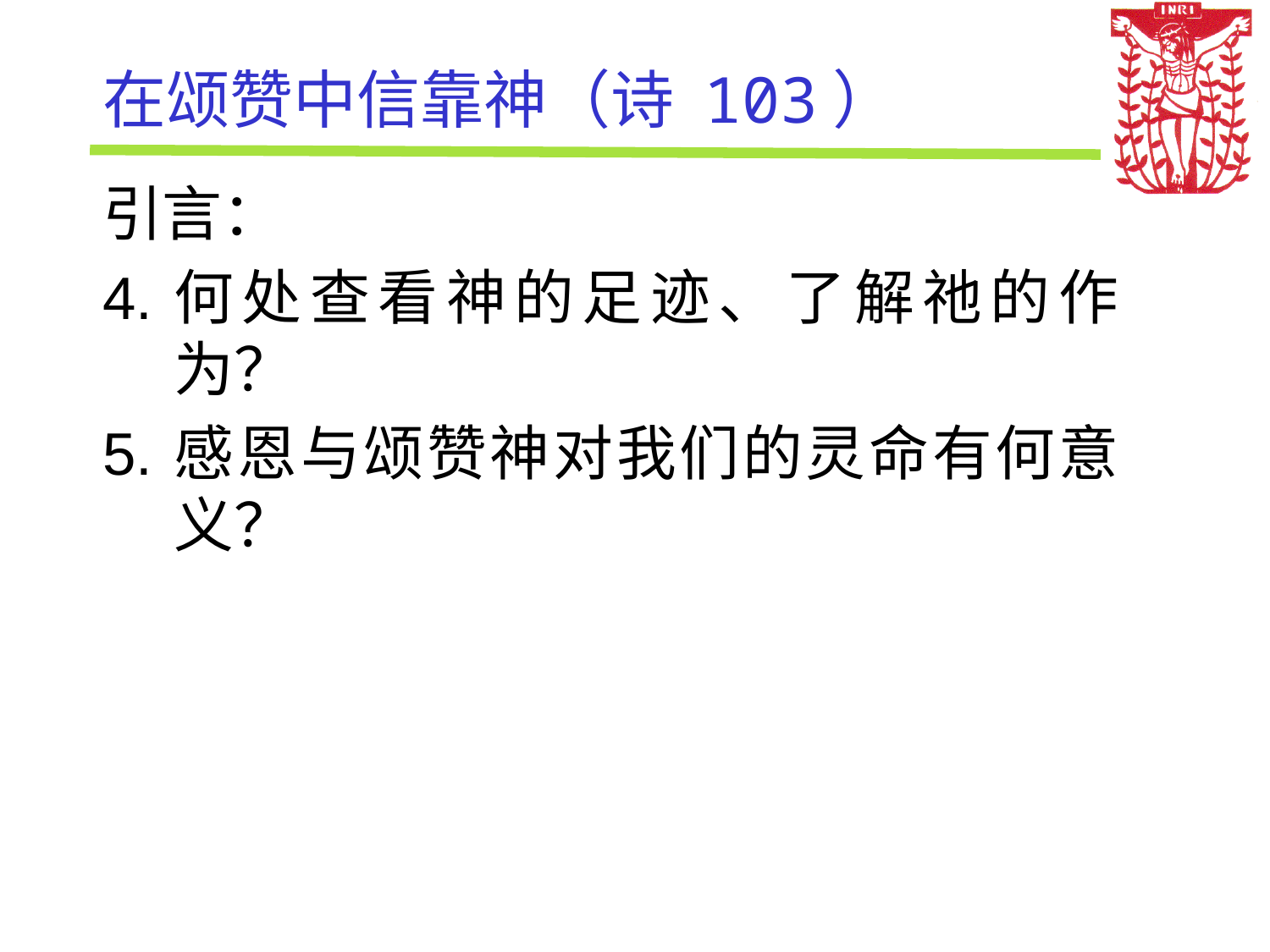

# 在颂赞中信靠神（诗 103）
引言：
何处查看神的足迹、了解祂的作为？
感恩与颂赞神对我们的灵命有何意义？